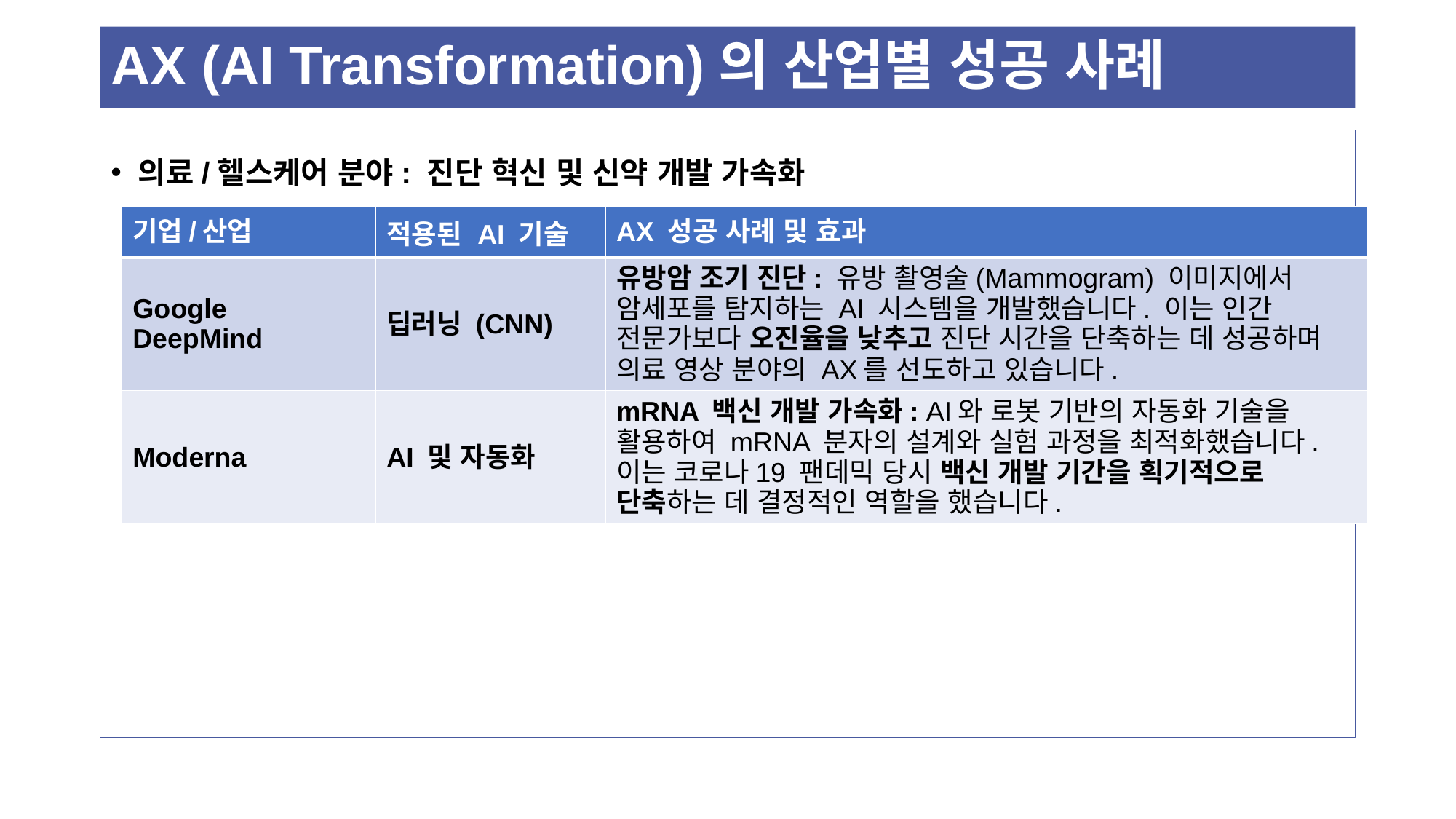

# AX (AI Transformation)의 산업별 성공 사례
의료/헬스케어 분야: 진단 혁신 및 신약 개발 가속화
| 기업/산업 | 적용된 AI 기술 | AX 성공 사례 및 효과 |
| --- | --- | --- |
| Google DeepMind | 딥러닝 (CNN) | 유방암 조기 진단: 유방 촬영술(Mammogram) 이미지에서 암세포를 탐지하는 AI 시스템을 개발했습니다. 이는 인간 전문가보다 오진율을 낮추고 진단 시간을 단축하는 데 성공하며 의료 영상 분야의 AX를 선도하고 있습니다. |
| Moderna | AI 및 자동화 | mRNA 백신 개발 가속화: AI와 로봇 기반의 자동화 기술을 활용하여 mRNA 분자의 설계와 실험 과정을 최적화했습니다. 이는 코로나19 팬데믹 당시 백신 개발 기간을 획기적으로 단축하는 데 결정적인 역할을 했습니다. |